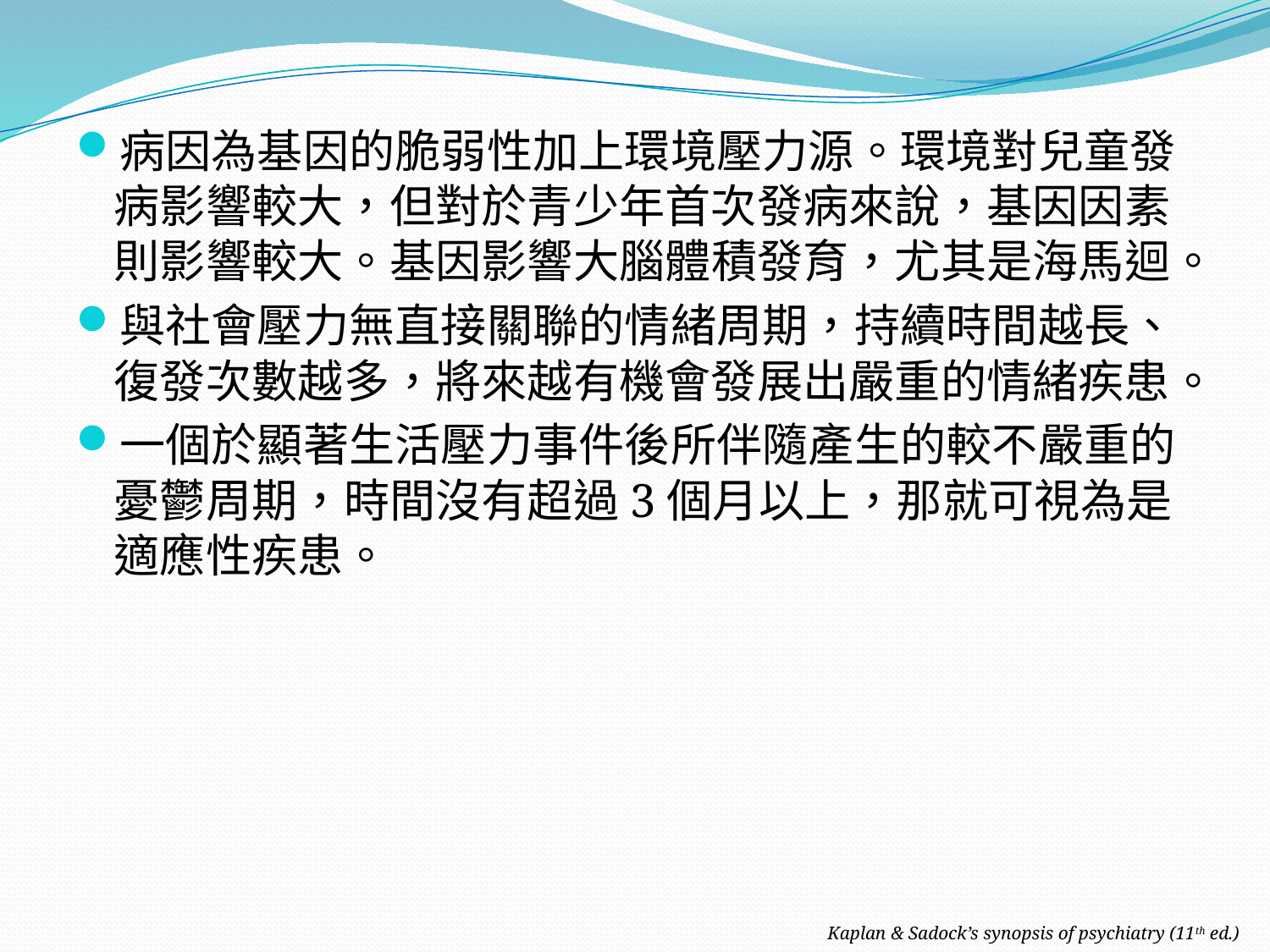

病因為基因的脆弱性加上環境壓力源。環境對兒童發病影響較大，但對於青少年首次發病來說，基因因素則影響較大。基因影響大腦體積發育，尤其是海馬迴。
與社會壓力無直接關聯的情緒周期，持續時間越長、復發次數越多，將來越有機會發展出嚴重的情緒疾患。
一個於顯著生活壓力事件後所伴隨產生的較不嚴重的憂鬱周期，時間沒有超過3個月以上，那就可視為是適應性疾患。

Kaplan & Sadock’s synopsis of psychiatry (11th ed.)